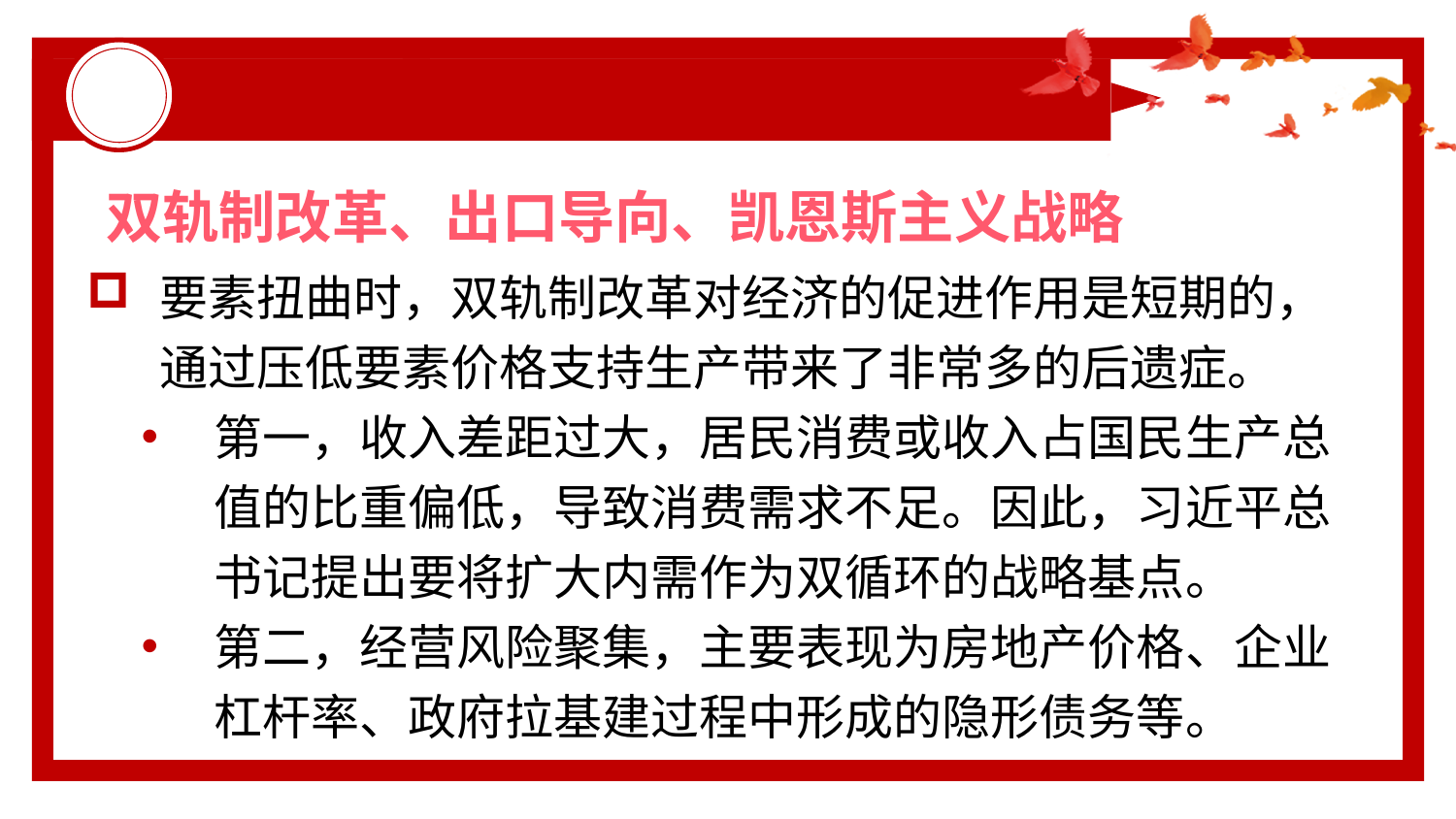

双轨制改革、出口导向、凯恩斯主义战略
要素扭曲时，双轨制改革对经济的促进作用是短期的，通过压低要素价格支持生产带来了非常多的后遗症。
第一，收入差距过大，居民消费或收入占国民生产总值的比重偏低，导致消费需求不足。因此，习近平总书记提出要将扩大内需作为双循环的战略基点。
第二，经营风险聚集，主要表现为房地产价格、企业杠杆率、政府拉基建过程中形成的隐形债务等。